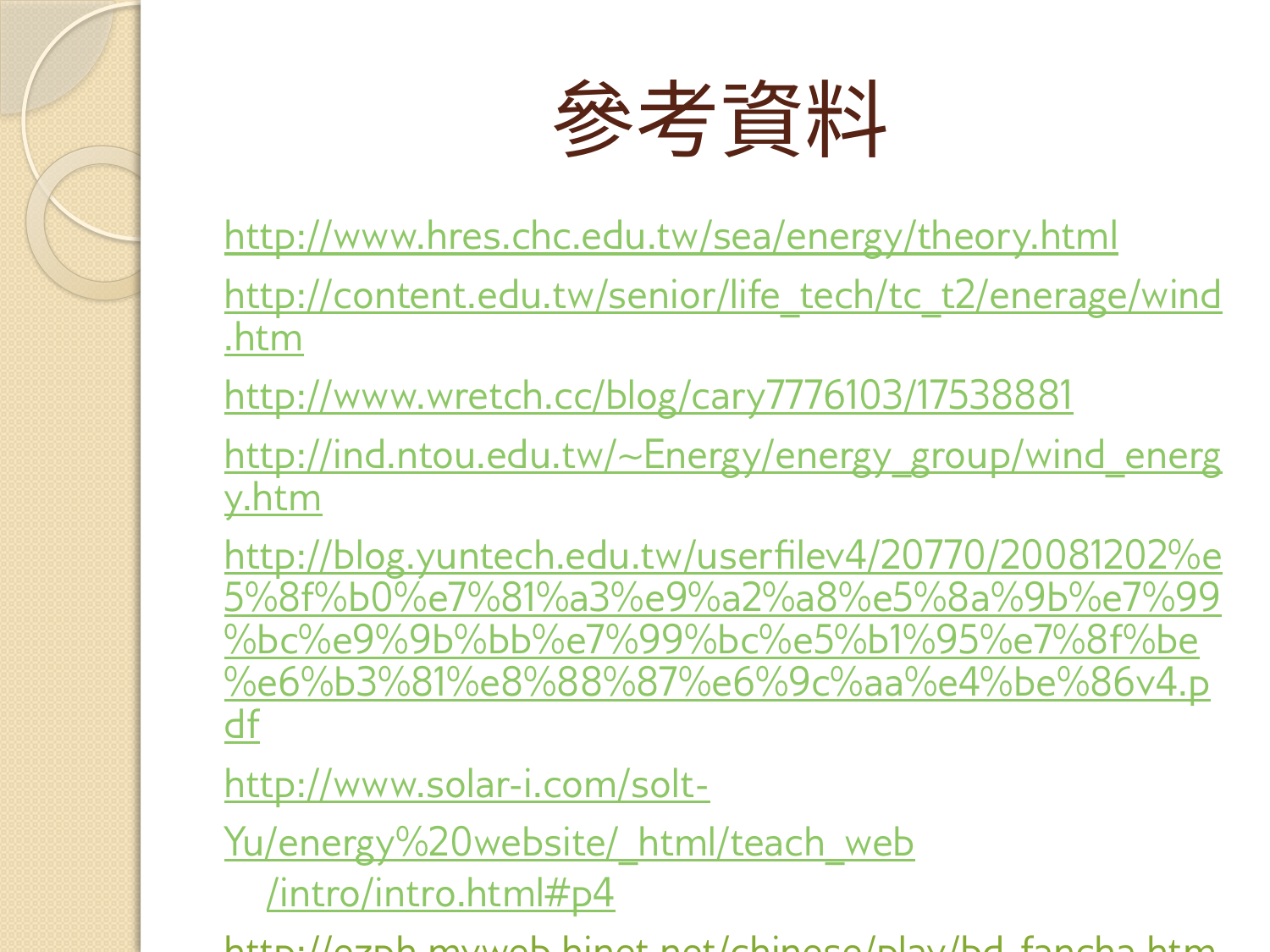

# 參考資料
http://www.hres.chc.edu.tw/sea/energy/theory.html
http://content.edu.tw/senior/life_tech/tc_t2/enerage/wind.htm
http://www.wretch.cc/blog/cary7776103/17538881
http://ind.ntou.edu.tw/~Energy/energy_group/wind_energy.htm
http://blog.yuntech.edu.tw/userfilev4/20770/20081202%e5%8f%b0%e7%81%a3%e9%a2%a8%e5%8a%9b%e7%99%bc%e9%9b%bb%e7%99%bc%e5%b1%95%e7%8f%be%e6%b3%81%e8%88%87%e6%9c%aa%e4%be%86v4.pdf
http://www.solar-i.com/solt-
Yu/energy%20website/_html/teach_web/intro/intro.html#p4
http://ezph.myweb.hinet.net/chinese/play/bd-fancha.htm
http://cct.me.ntut.edu.tw/ccteducation/windenergy/04-2.htm